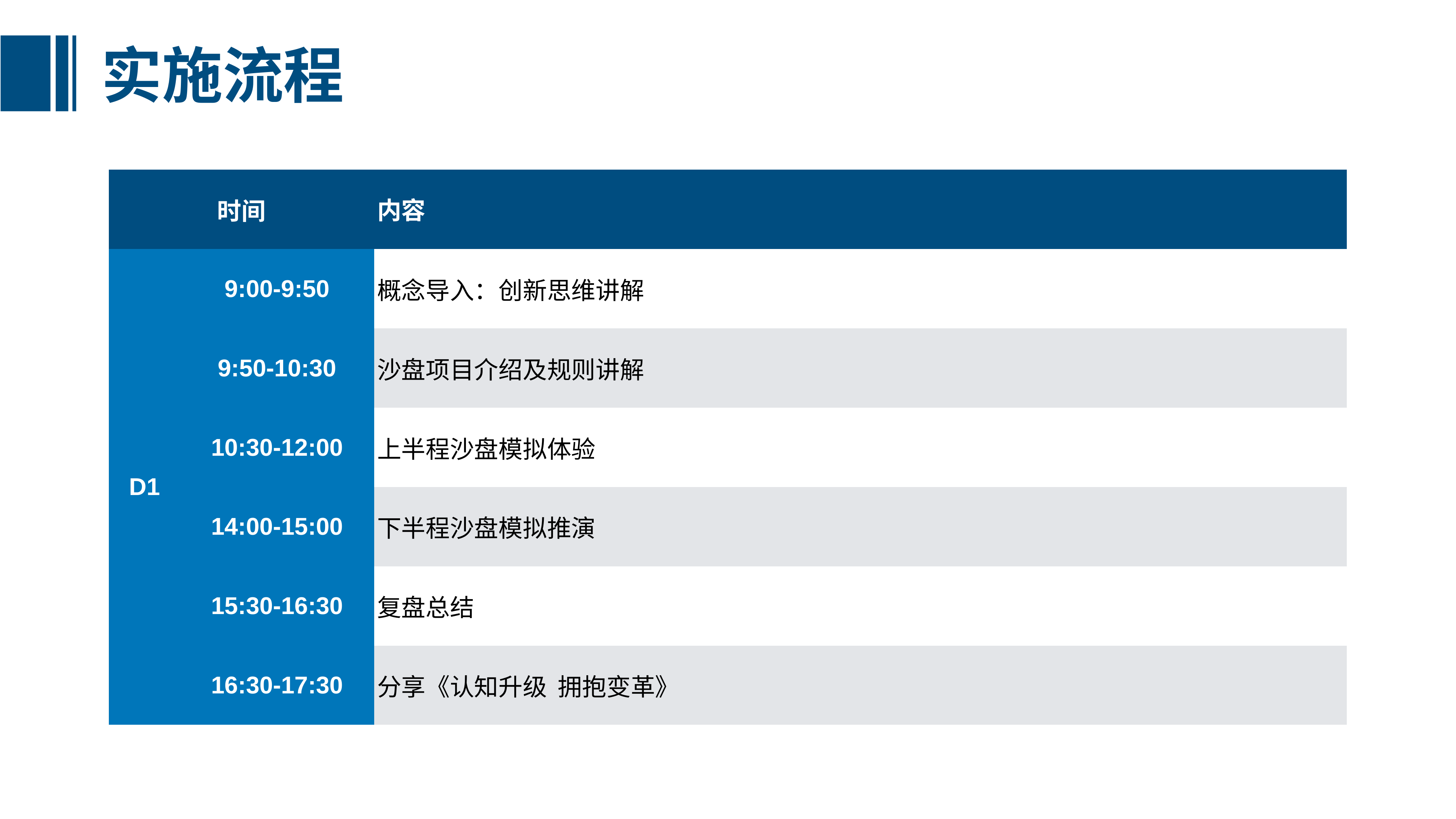

实施流程

| 时间 |  | 内容 |
| --- | --- | --- |
| D1 | 9:00-9:50 | 概念导入：创新思维讲解 |
|  | 9:50-10:30 | 沙盘项目介绍及规则讲解 |
|  | 10:30-12:00 | 上半程沙盘模拟体验 |
|  | 14:00-15:00 | 下半程沙盘模拟推演 |
|  | 15:30-16:30 | 复盘总结 |
|  | 16:30-17:30 | 分享《认知升级 拥抱变革》 |